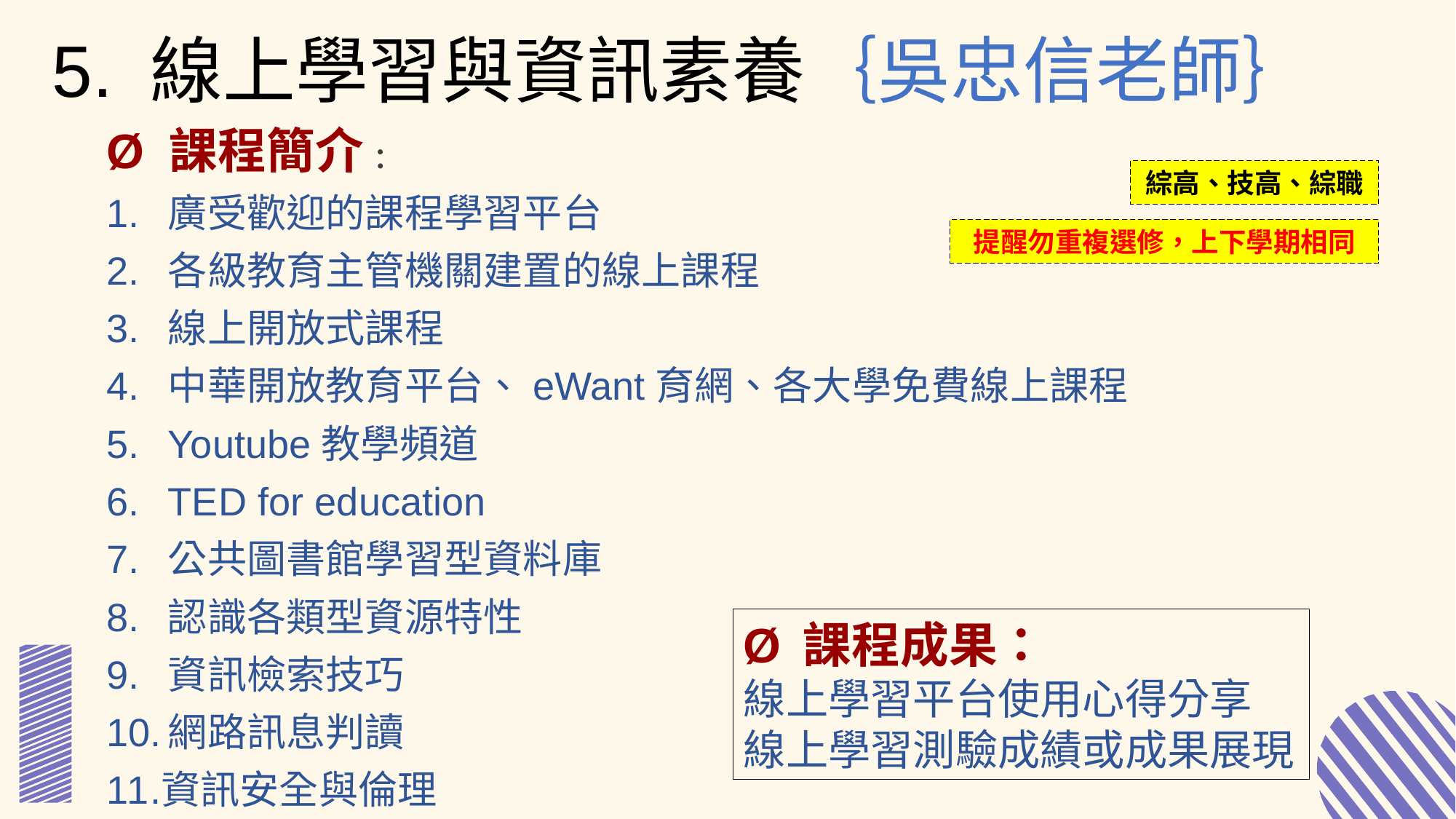

5. 線上學習與資訊素養｛吳忠信老師｝
Ø 課程簡介:
廣受歡迎的課程學習平台
各級教育主管機關建置的線上課程
線上開放式課程
中華開放教育平台、eWant育網、各大學免費線上課程
Youtube教學頻道
TED for education
公共圖書館學習型資料庫
認識各類型資源特性
資訊檢索技巧
網路訊息判讀
資訊安全與倫理
綜高、技高、綜職
提醒勿重複選修，上下學期相同
Ø  課程成果：
線上學習平台使用心得分享
線上學習測驗成績或成果展現